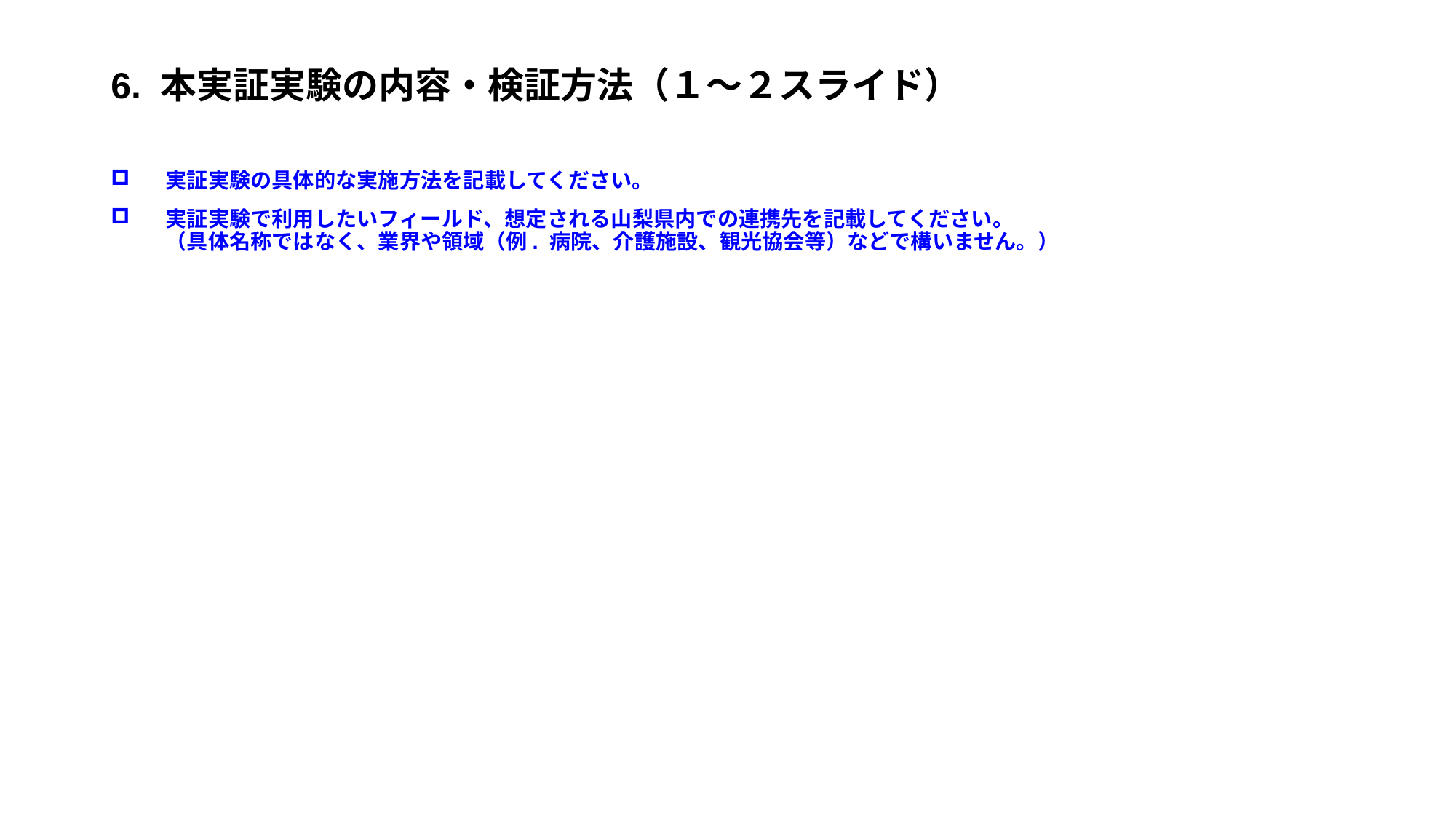

# 6. 本実証実験の内容・検証方法（１～２スライド）
実証実験の具体的な実施方法を記載してください。
実証実験で利用したいフィールド、想定される山梨県内での連携先を記載してください。
（具体名称ではなく、業界や領域（例. 病院、介護施設、観光協会等）などで構いません。）